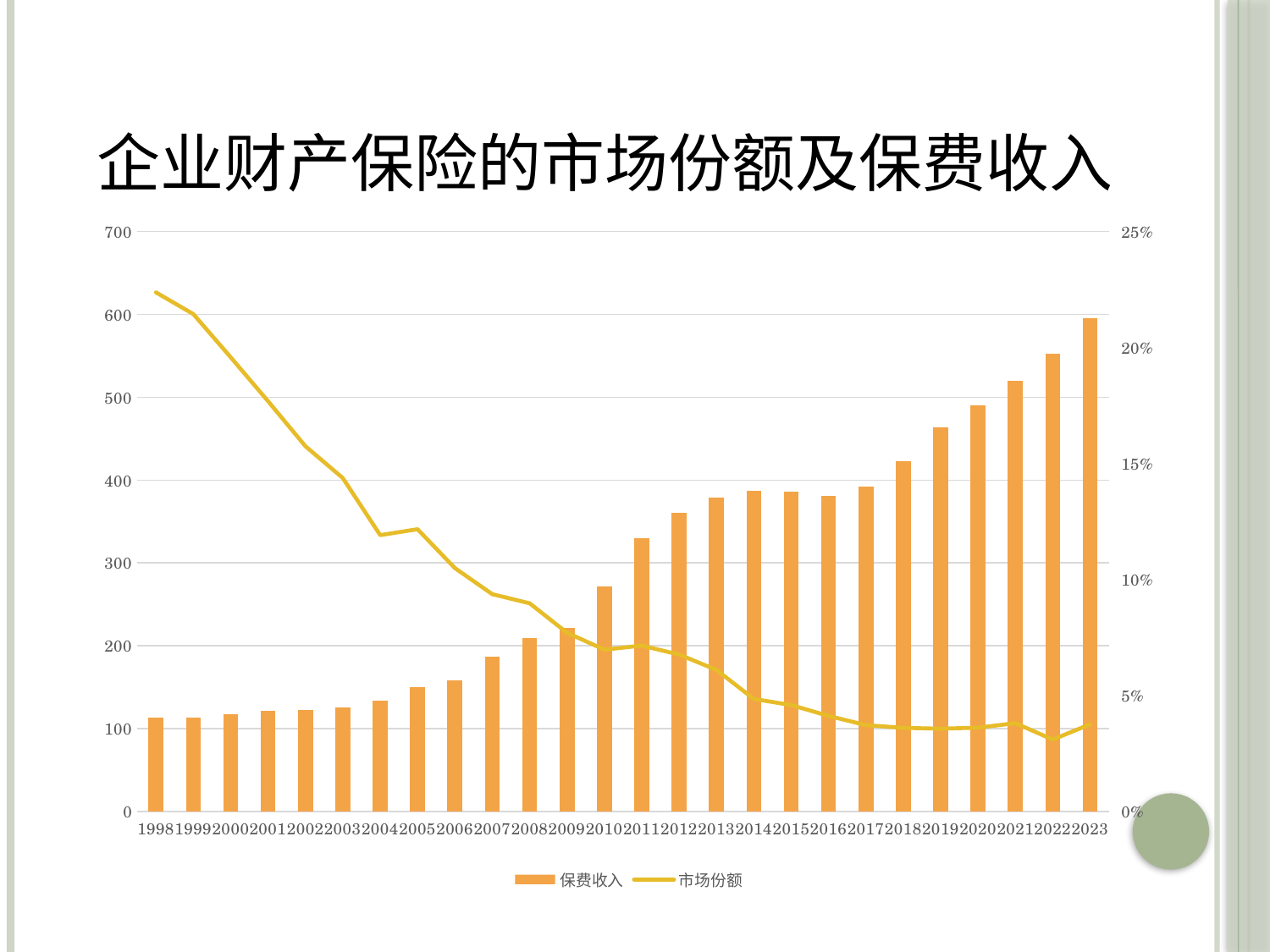

企业财产保险的市场份额及保费收入

### Chart

| Category |  |  |
|---|---|---|
| 1998 | 113.0 | 0.22376237623762377 |
| 1999 | 113.0 | 0.2144212523719165 |
| 2000 | 117.16 | 0.19578877005347595 |
| 2001 | 121.72 | 0.17685691038009996 |
| 2002 | 122.71 | 0.15741940449769726 |
| 2003 | 124.9515786600006 | 0.14372102704553633 |
| 2004 | 134.0 | 0.11911111111111111 |
| 2005 | 149.87 | 0.12165661452541178 |
| 2006 | 158.38 | 0.10488463881751477 |
| 2007 | 187.03 | 0.09361938561496068 |
| 2008 | 209.63 | 0.089711603065849 |
| 2009 | 221.43 | 0.07699690176401248 |
| 2010 | 271.61 | 0.06972153484408211 |
| 2011 | 330.0 | 0.07146229173073008 |
| 2012 | 360.36 | 0.06759796133132492 |
| 2013 | 378.8 | 0.06097619867809782 |
| 2014 | 387.4 | 0.048455466374482954 |
| 2015 | 386.2 | 0.04584901404437691 |
| 2016 | 381.21 | 0.04114188397256992 |
| 2017 | 392.0 | 0.03718671144250289 |
| 2018 | 423.1 | 0.03599105114965506 |
| 2019 | 464.1 | 0.035655293747070986 |
| 2020 | 490.0 | 0.036071849234393404 |
| 2021 | 520.0 | 0.03802281368821293 |
| 2022 | 553.0 | 0.030950915094867634 |
| 2023 | 595.8 | 0.037547264935719686 |